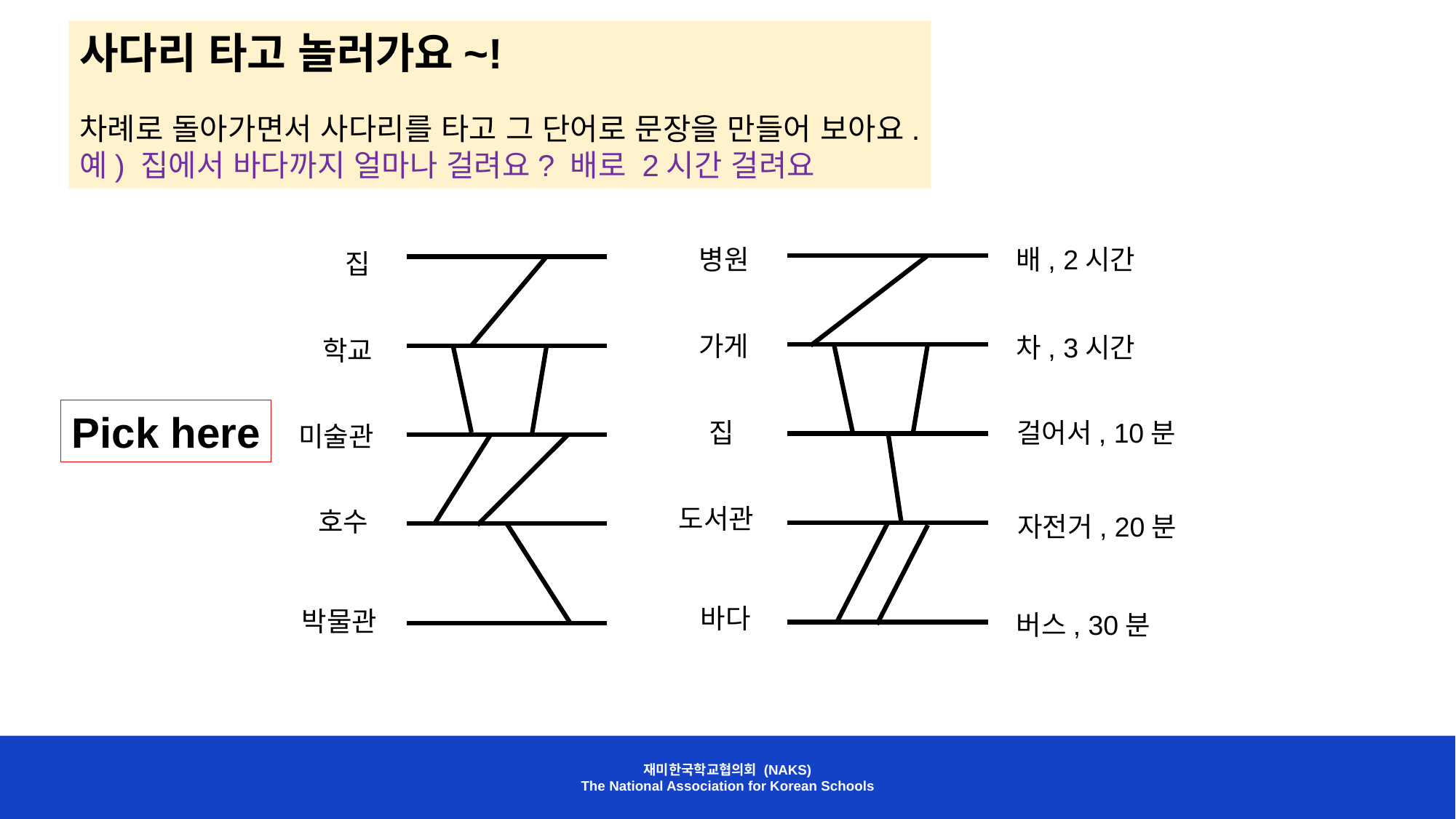

사다리 타고 놀러가요~!

차례로 돌아가면서 사다리를 타고 그 단어로 문장을 만들어 보아요.
예) 집에서 바다까지 얼마나 걸려요? 배로 2시간 걸려요
병원
배, 2시간
집
가게
차, 3시간
학교
집
걸어서, 10분
미술관
도서관
호수
자전거, 20분
바다
박물관
버스, 30분
Pick here
재미한국학교협의회 (NAKS)
The National Association for Korean Schools